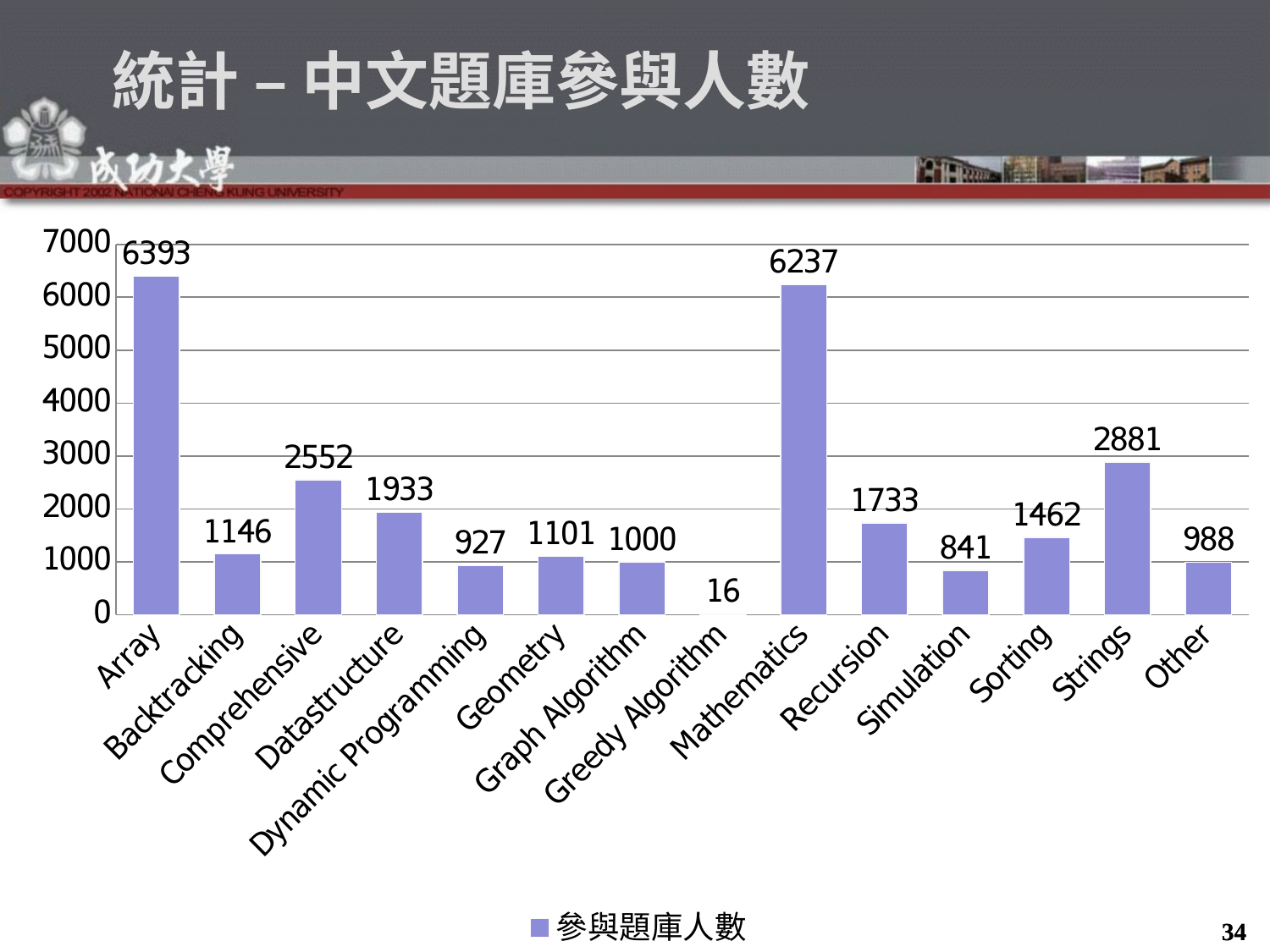

統計 – 中文題庫參與人數

### Chart

| Category | 參與題庫人數 |
|---|---|
| Array | 6393.0 |
| Backtracking | 1146.0 |
| Comprehensive | 2552.0 |
| Datastructure | 1933.0 |
| Dynamic Programming | 927.0 |
| Geometry | 1101.0 |
| Graph Algorithm | 1000.0 |
| Greedy Algorithm | 16.0 |
| Mathematics | 6237.0 |
| Recursion | 1733.0 |
| Simulation | 841.0 |
| Sorting | 1462.0 |
| Strings | 2881.0 |
| Other | 988.0 |
34
34